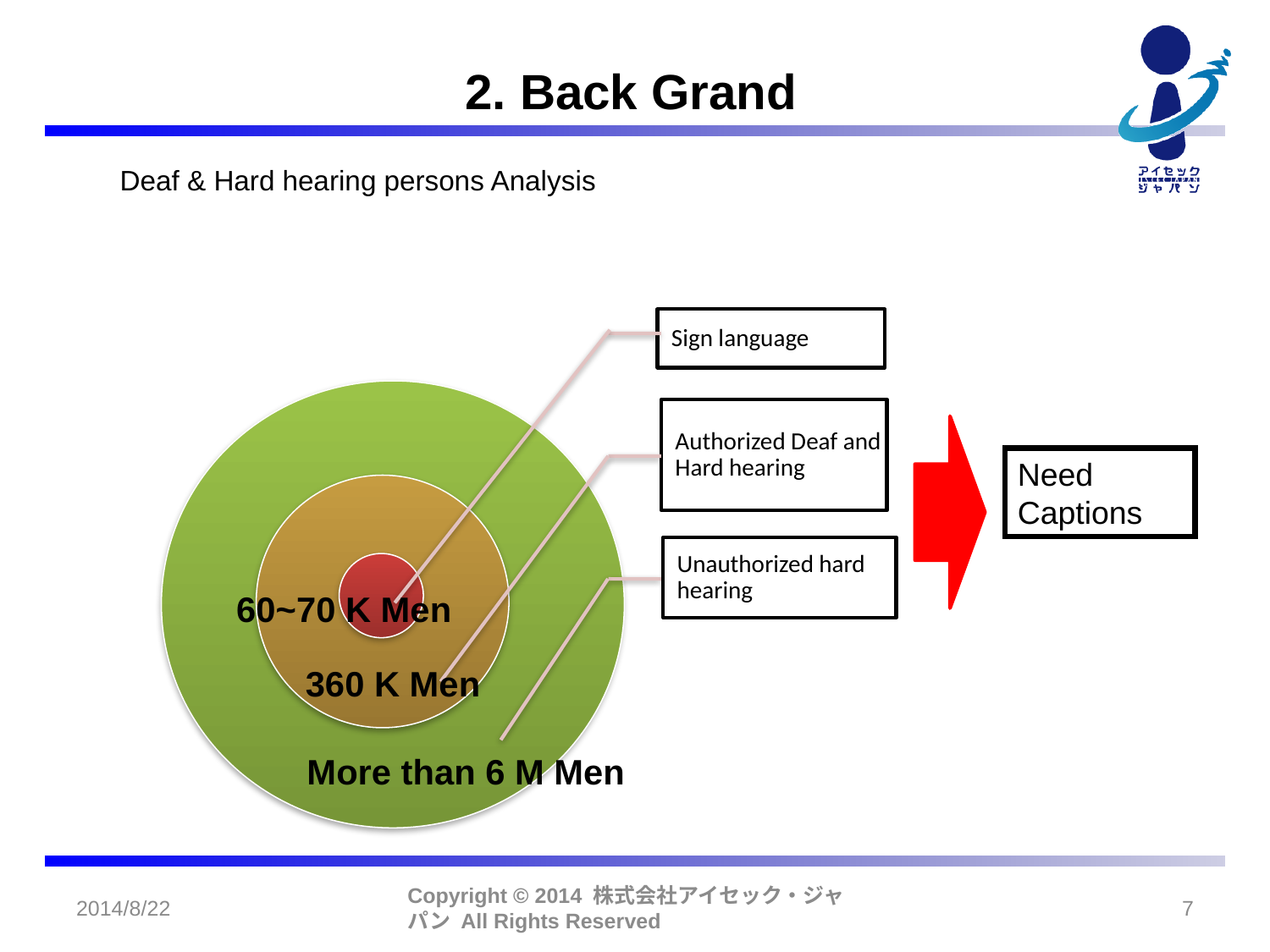

# 2. Back Grand
Deaf & Hard hearing persons Analysis
Sign language
Authorized Deaf and Hard hearing
Unauthorized hard hearing

Need Captions
60~70 K Men
360 K Men
More than 6 M Men
2014/8/22
Copyright © 2014 株式会社アイセック・ジャパン All Rights Reserved
7